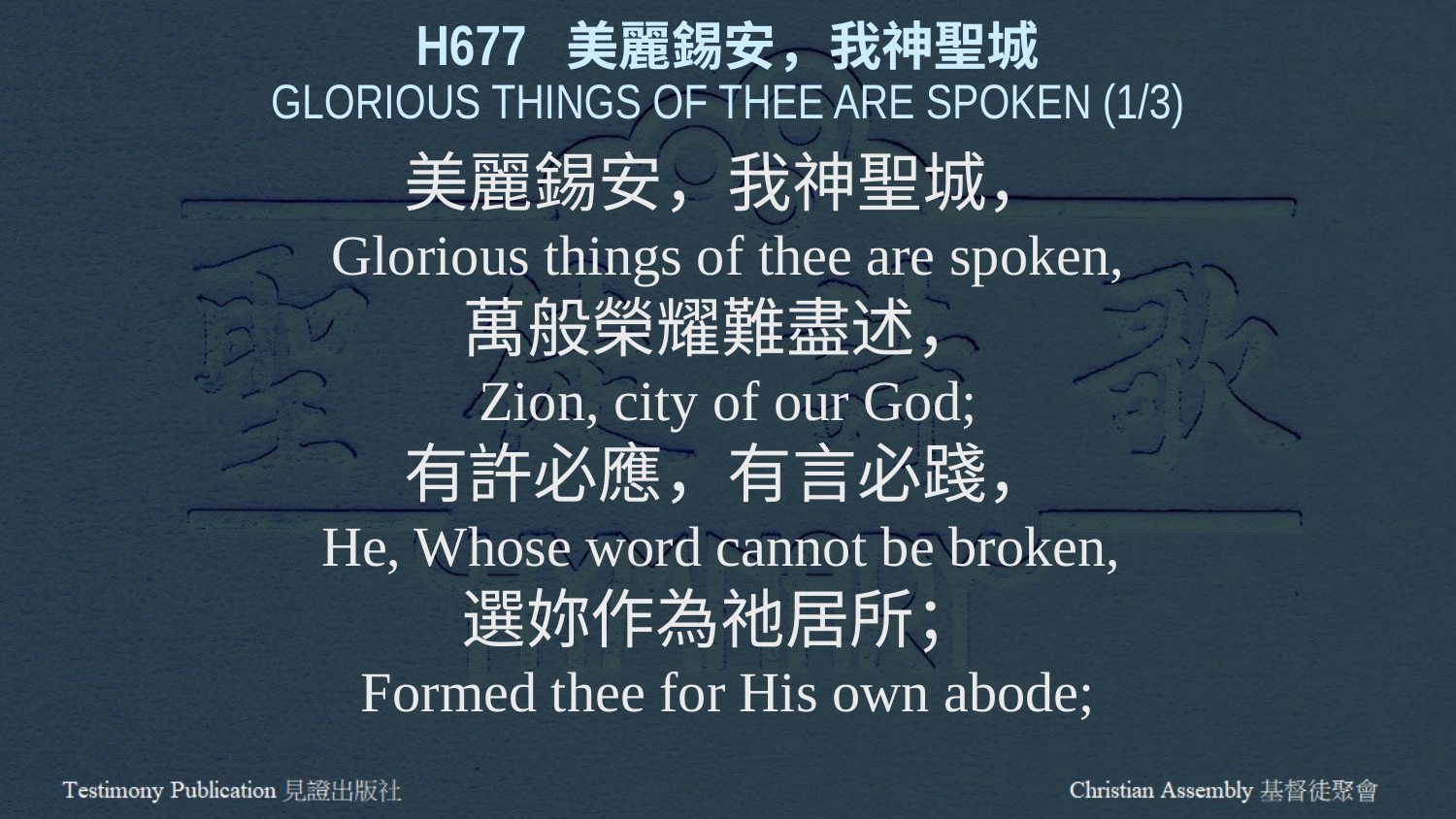

H677  美麗錫安，我神聖城
GLORIOUS THINGS OF THEE ARE SPOKEN (1/3)
美麗錫安，我神聖城，
Glorious things of thee are spoken,
萬般榮耀難盡述，
Zion, city of our God;
有許必應，有言必踐，
He, Whose word cannot be broken,
選妳作為祂居所；
Formed thee for His own abode;